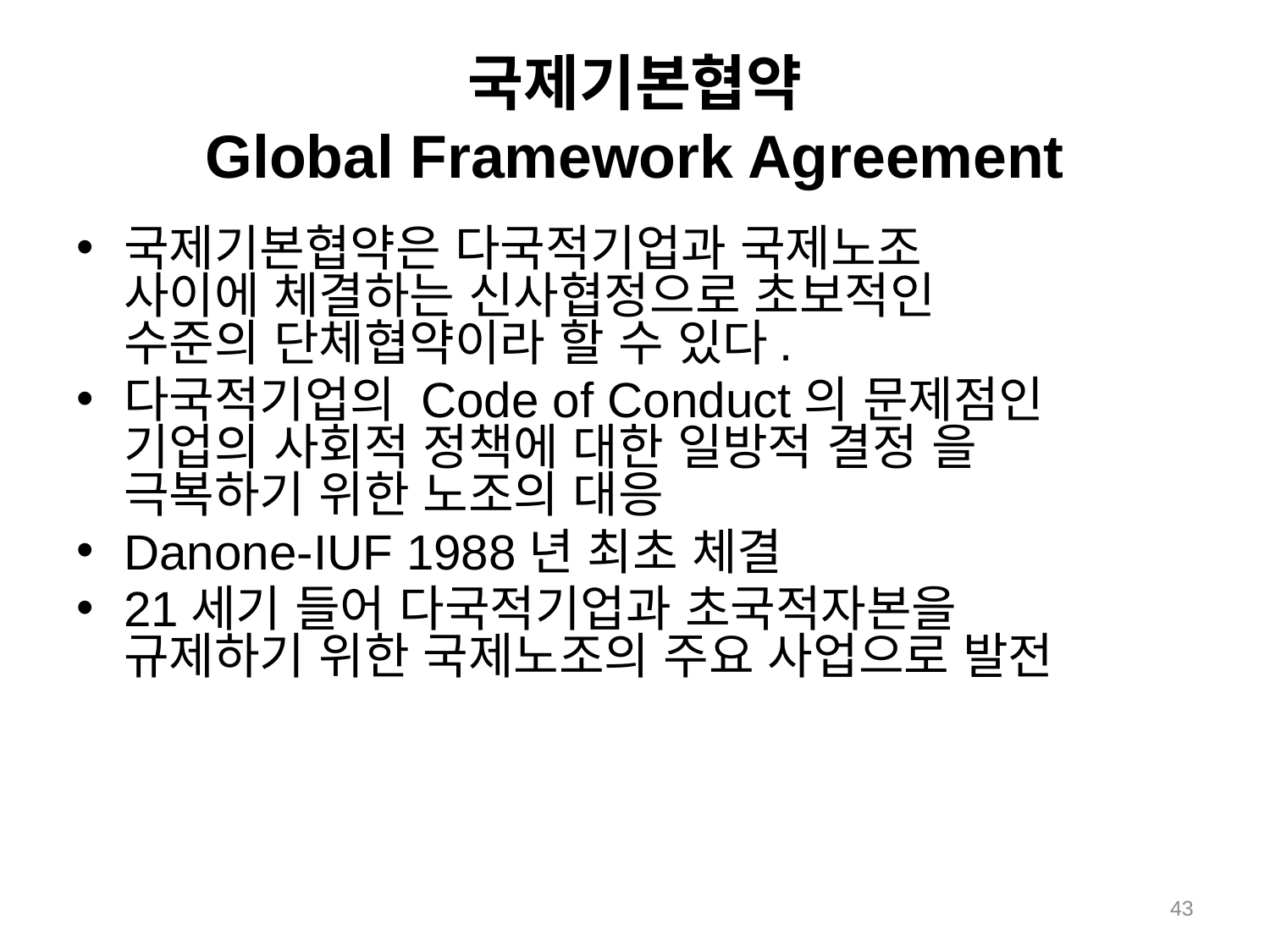

# 국제기본협약 Global Framework Agreement
국제기본협약은 다국적기업과 국제노조 사이에 체결하는 신사협정으로 초보적인 수준의 단체협약이라 할 수 있다.
다국적기업의 Code of Conduct의 문제점인 기업의 사회적 정책에 대한 일방적 결정 을 극복하기 위한 노조의 대응
Danone-IUF 1988년 최초 체결
21세기 들어 다국적기업과 초국적자본을 규제하기 위한 국제노조의 주요 사업으로 발전

43